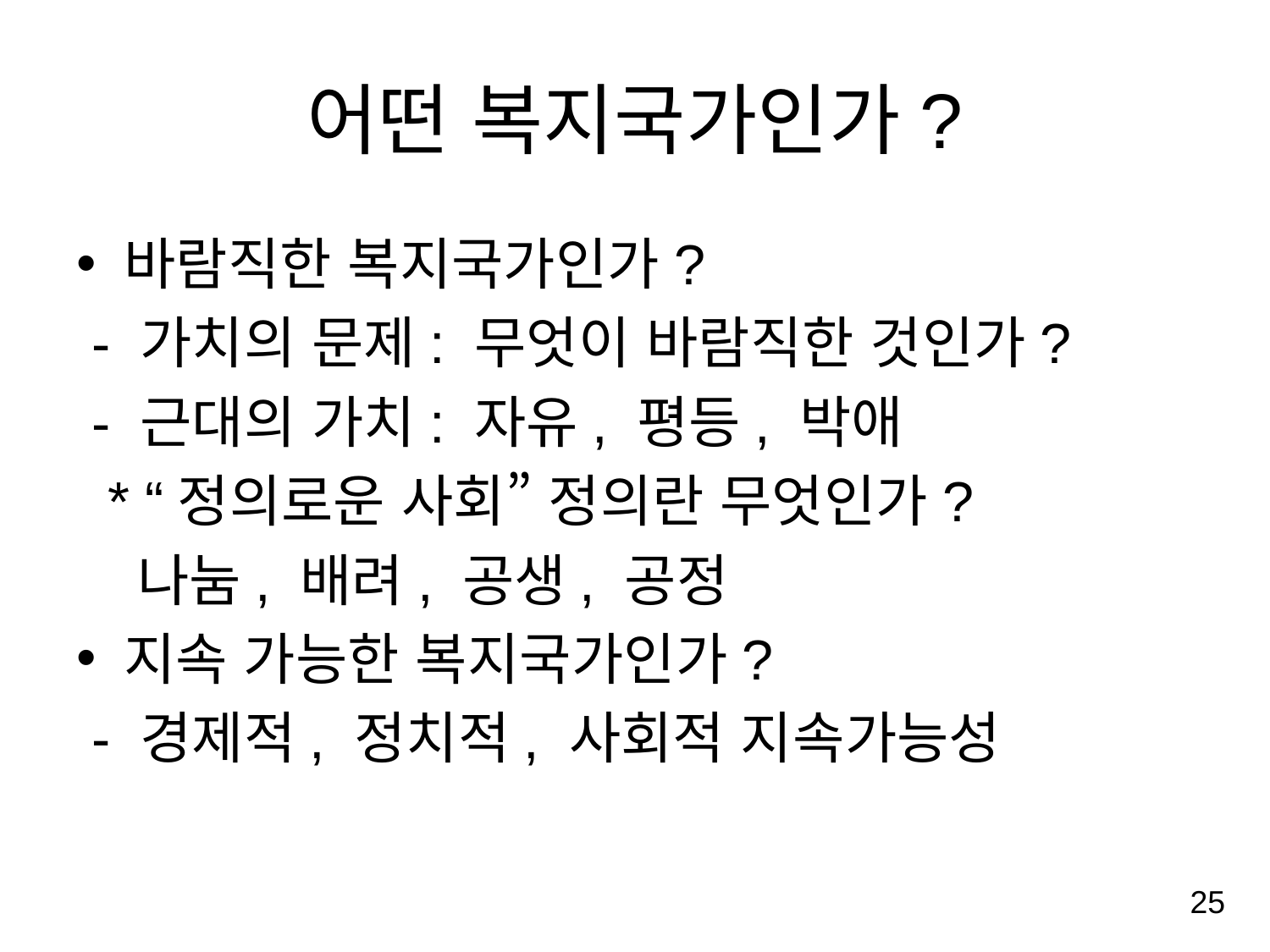

# 어떤 복지국가인가?
바람직한 복지국가인가?
 - 가치의 문제: 무엇이 바람직한 것인가?
 - 근대의 가치: 자유, 평등, 박애
  * “정의로운 사회” 정의란 무엇인가?
   나눔, 배려, 공생, 공정
지속 가능한 복지국가인가?
 - 경제적, 정치적, 사회적 지속가능성
25